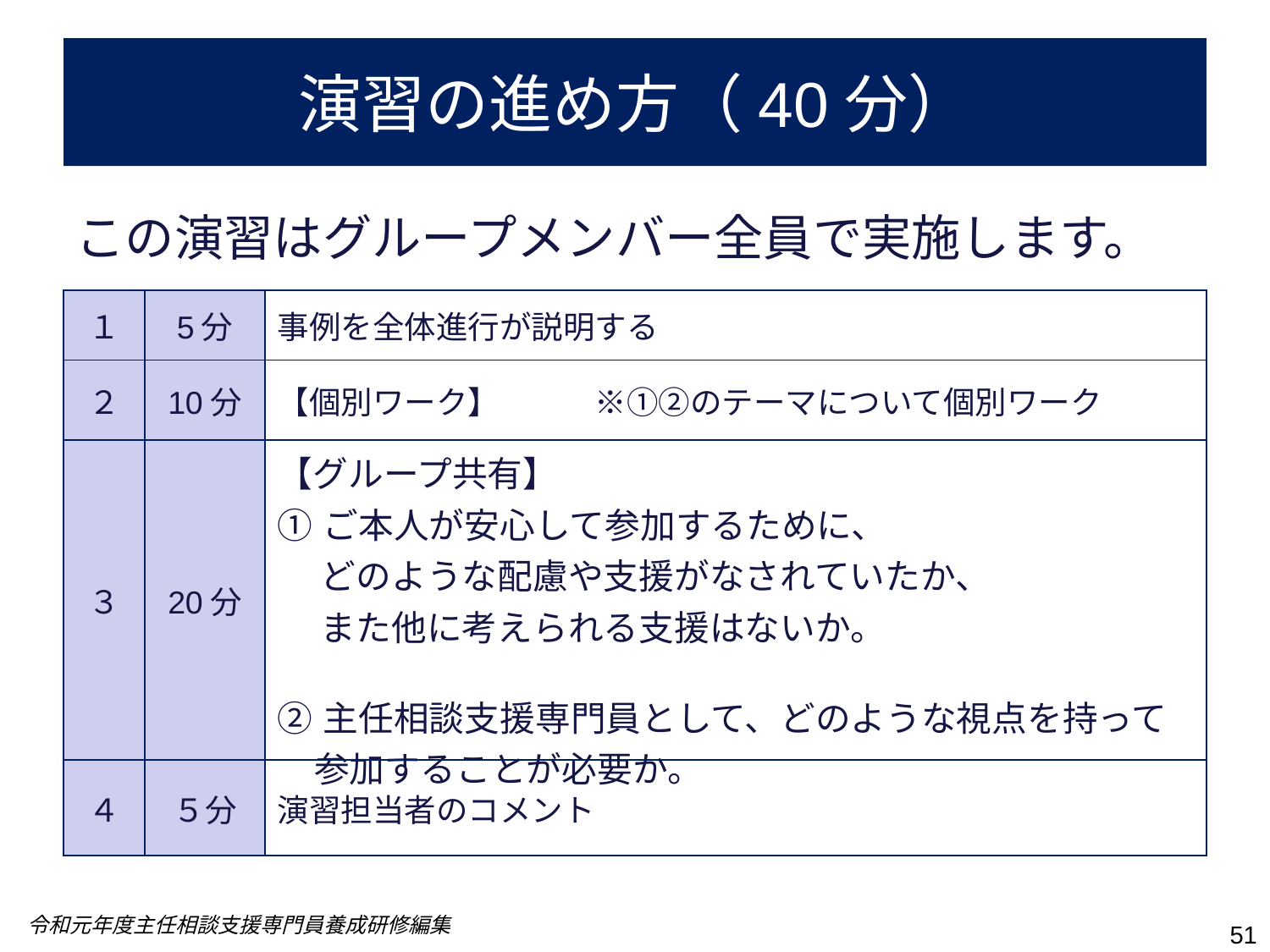

# 演習の進め方（40分）
この演習はグループメンバー全員で実施します。
| １ | 5分 | 事例を全体進行が説明する |
| --- | --- | --- |
| ２ | 10分 | 【個別ワーク】　　　※①②のテーマについて個別ワーク |
| ３ | 20分 | 【グループ共有】 ①ご本人が安心して参加するために、 　 どのような配慮や支援がなされていたか、 　 また他に考えられる支援はないか。 ②主任相談支援専門員として、どのような視点を持って参加することが必要か。 |
| ４ | ５分 | 演習担当者のコメント |
令和元年度主任相談支援専門員養成研修編集
51